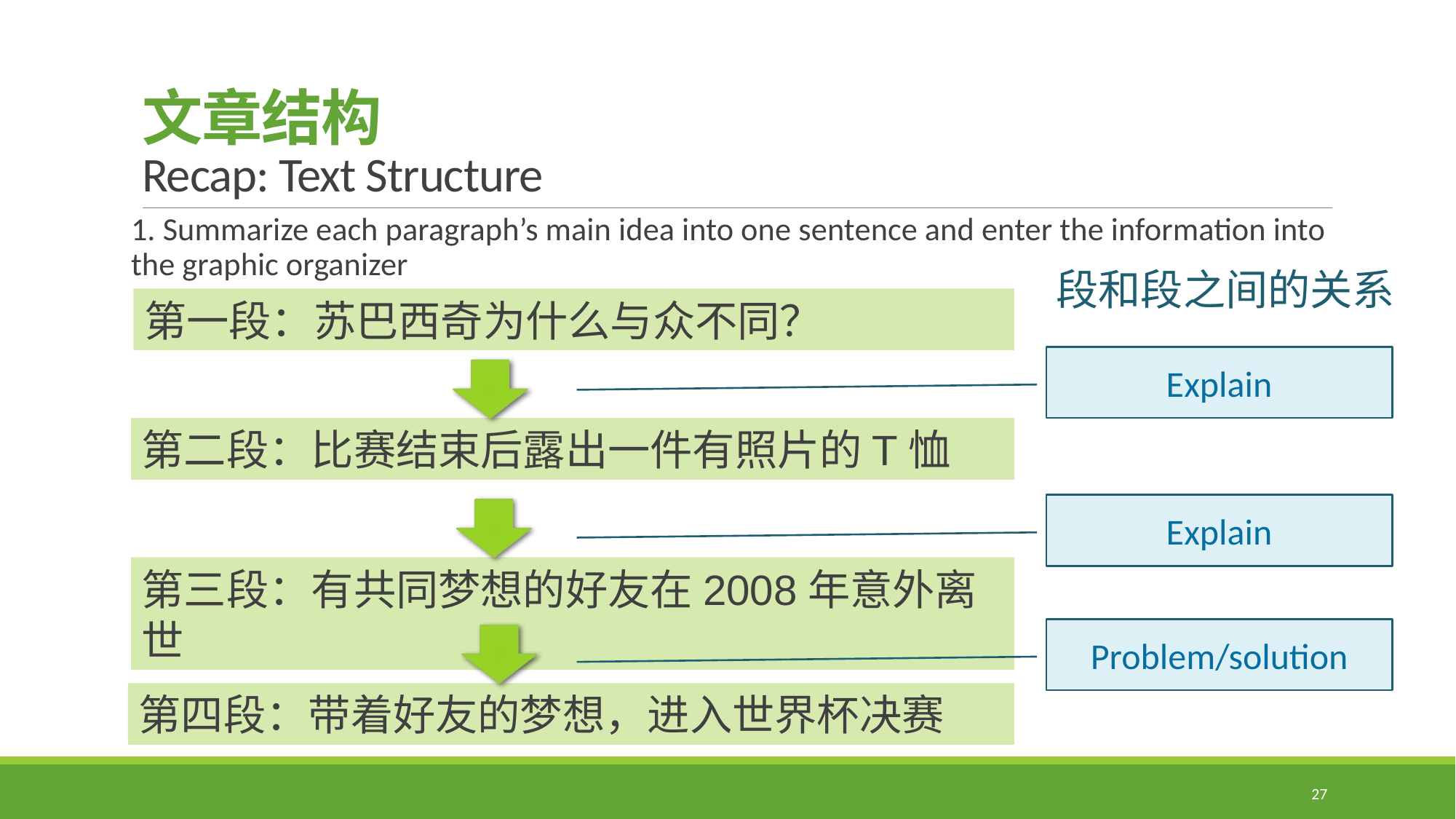

# 文章结构 Recap: Text Structure
1. Summarize each paragraph’s main idea into one sentence and enter the information into the graphic organizer
段和段之间的关系
第一段：苏巴西奇为什么与众不同？
Explain

第二段：比赛结束后露出一件有照片的T恤
Explain

第三段：有共同梦想的好友在2008年意外离世
Problem/solution

第四段：带着好友的梦想，进入世界杯决赛
27